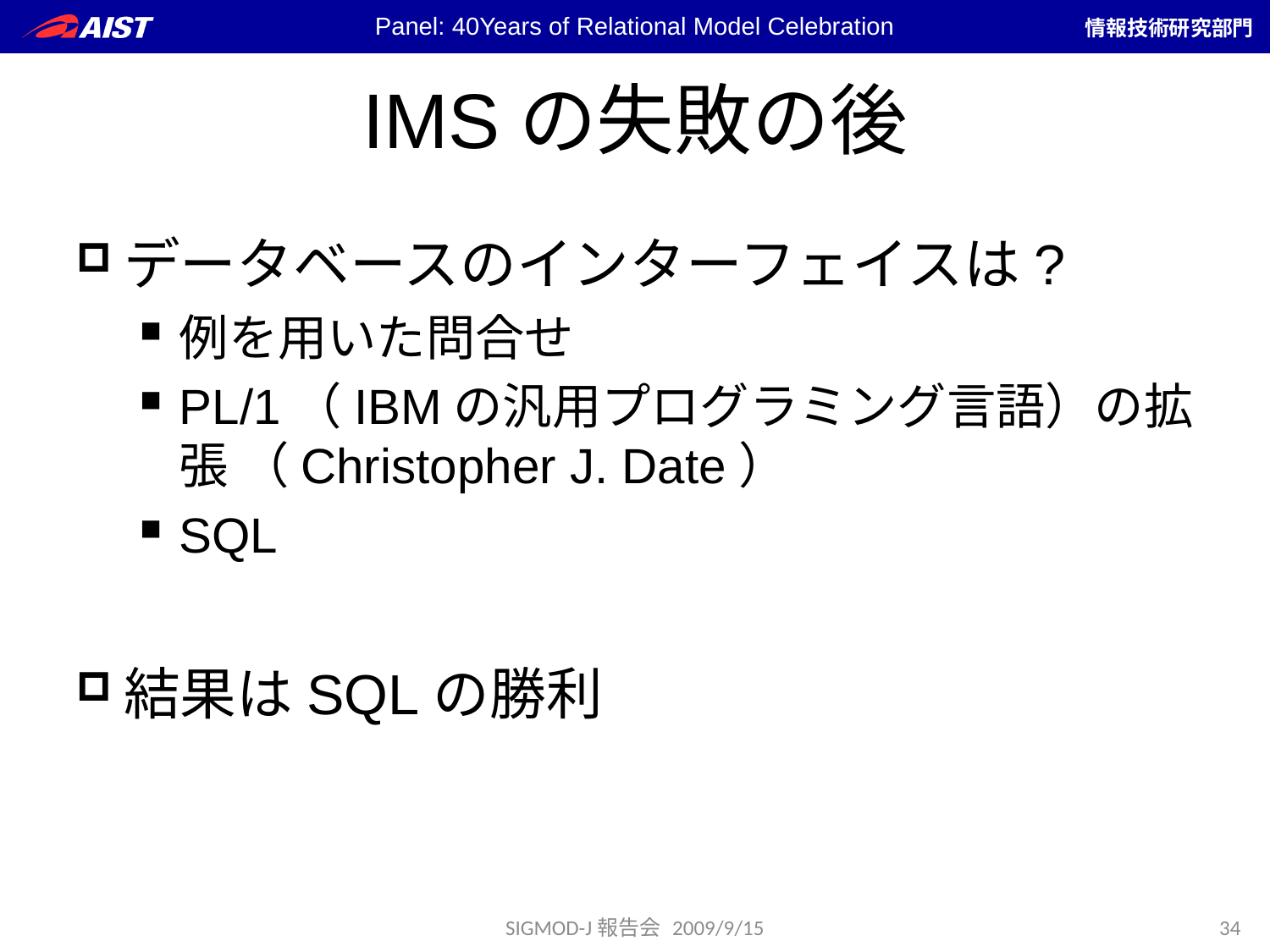

Panel: 40Years of Relational Model Celebration
# IMSの失敗の後
データベースのインターフェイスは?
例を用いた問合せ
PL/1（IBMの汎用プログラミング言語）の拡張 （Christopher J. Date）
SQL

結果はSQLの勝利

SIGMOD-J報告会 2009/9/15
34